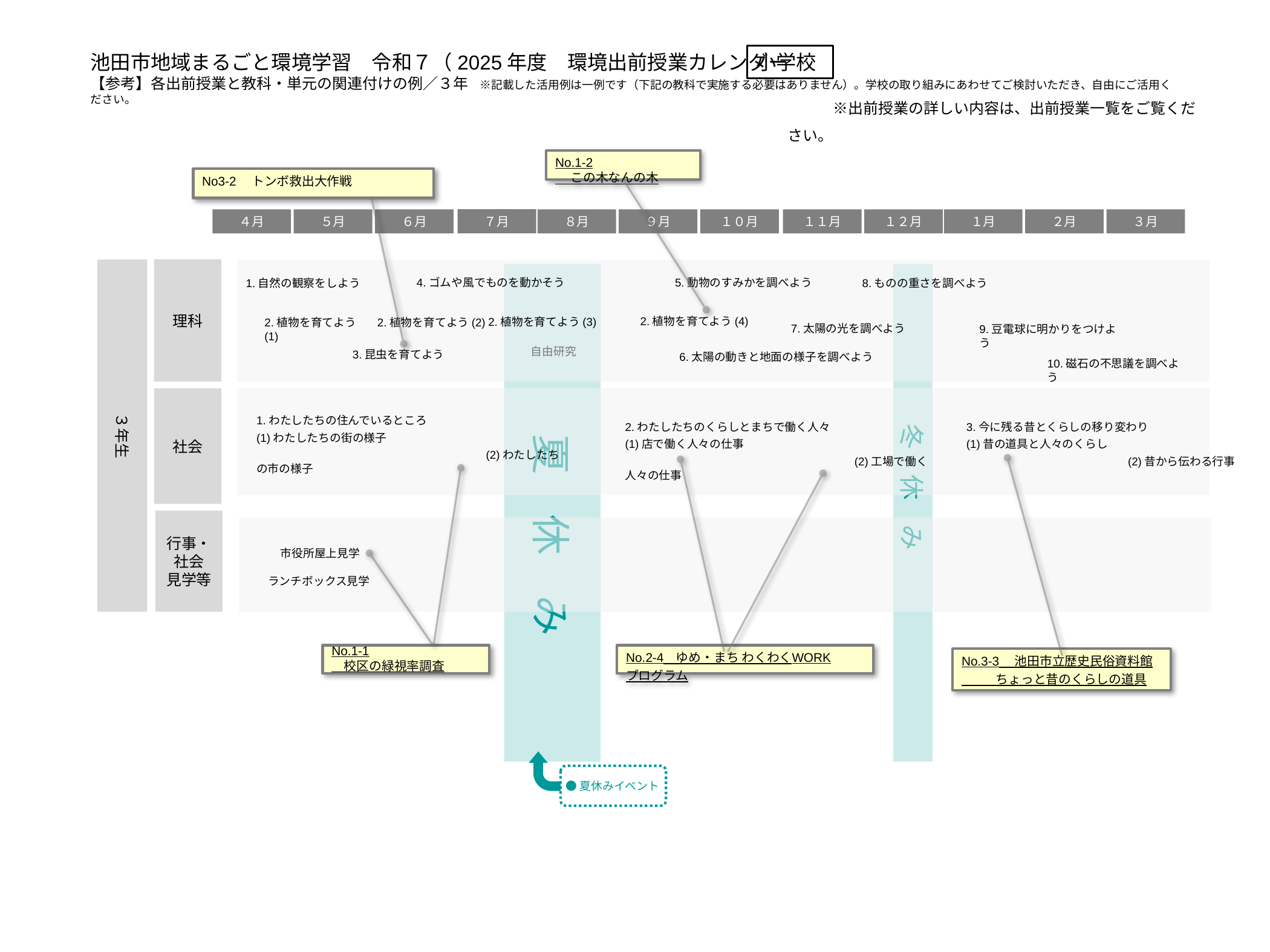

池田市地域まるごと環境学習　令和７（2025年度　環境出前授業カレンダー
【参考】各出前授業と教科・単元の関連付けの例／３年　※記載した活用例は一例です（下記の教科で実施する必要はありません）。学校の取り組みにあわせてご検討いただき、自由にご活用ください。
小学校
　　　※出前授業の詳しい内容は、出前授業一覧をご覧ください。
No.1-2　 この木なんの木

No3-2　トンボ救出大作戦
７月
３月
２月
１月
１２月
１１月
９月
８月
６月
５月
４月
１０月
理科
３年生

　　　　夏　休　み
　　　　　　冬　休　み
4.ゴムや風でものを動かそう
5.動物のすみかを調べよう
8.ものの重さを調べよう
1.自然の観察をしよう
2.植物を育てよう(4)
2.植物を育てよう(3)
2.植物を育てよう(2)
2.植物を育てよう(1)
7.太陽の光を調べよう
9.豆電球に明かりをつけよう
3.昆虫を育てよう
6.太陽の動きと地面の様子を調べよう
10.磁石の不思議を調べよう
3.今に残る昔とくらしの移り変わり
(1)昔の道具と人々のくらし
　　　　　　　　　　　　　　(2)昔から伝わる行事
2.わたしたちのくらしとまちで働く人々
(1)店で働く人々の仕事
　　　　　　　　　　　　　　　　　　　　(2)工場で働く人々の仕事
自由研究

社会
1.わたしたちの住んでいるところ
(1)わたしたちの街の様子
　　　　　　　　　　　　　　　　　　　　(2)わたしたちの市の様子
行事・社会
見学等

市役所屋上見学
ランチボックス見学
No.1-1　校区の緑視率調査
No.2-4　ゆめ・まち わくわくWORKプログラム
No.3-3　 池田市立歴史民俗資料館
            ちょっと昔のくらしの道具

●夏休みイベント